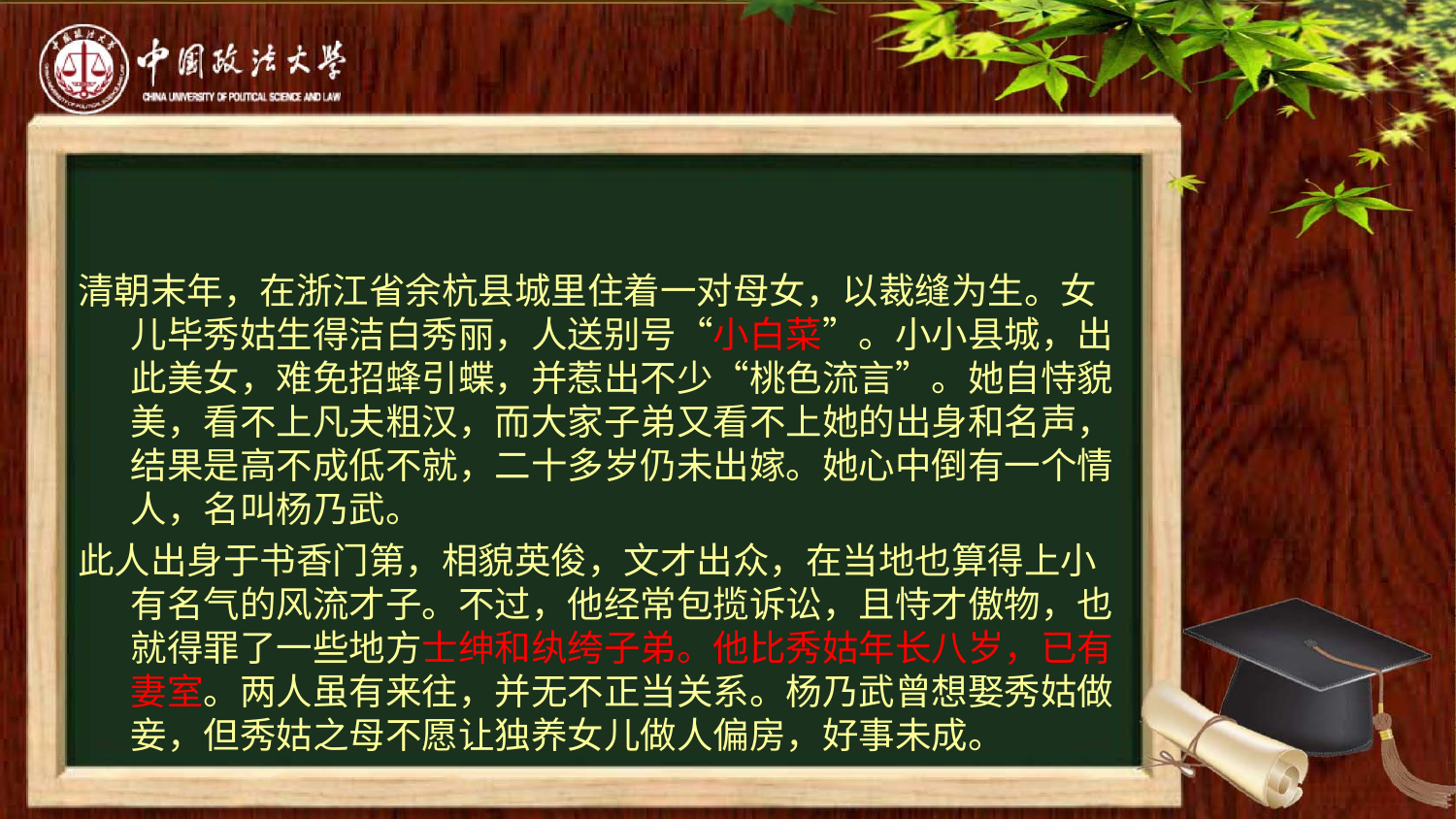

#
清朝末年，在浙江省余杭县城里住着一对母女，以裁缝为生。女儿毕秀姑生得洁白秀丽，人送别号“小白菜”。小小县城，出此美女，难免招蜂引蝶，并惹出不少“桃色流言”。她自恃貌美，看不上凡夫粗汉，而大家子弟又看不上她的出身和名声，结果是高不成低不就，二十多岁仍未出嫁。她心中倒有一个情人，名叫杨乃武。
此人出身于书香门第，相貌英俊，文才出众，在当地也算得上小有名气的风流才子。不过，他经常包揽诉讼，且恃才傲物，也就得罪了一些地方士绅和纨绔子弟。他比秀姑年长八岁，已有妻室。两人虽有来往，并无不正当关系。杨乃武曾想娶秀姑做妾，但秀姑之母不愿让独养女儿做人偏房，好事未成。